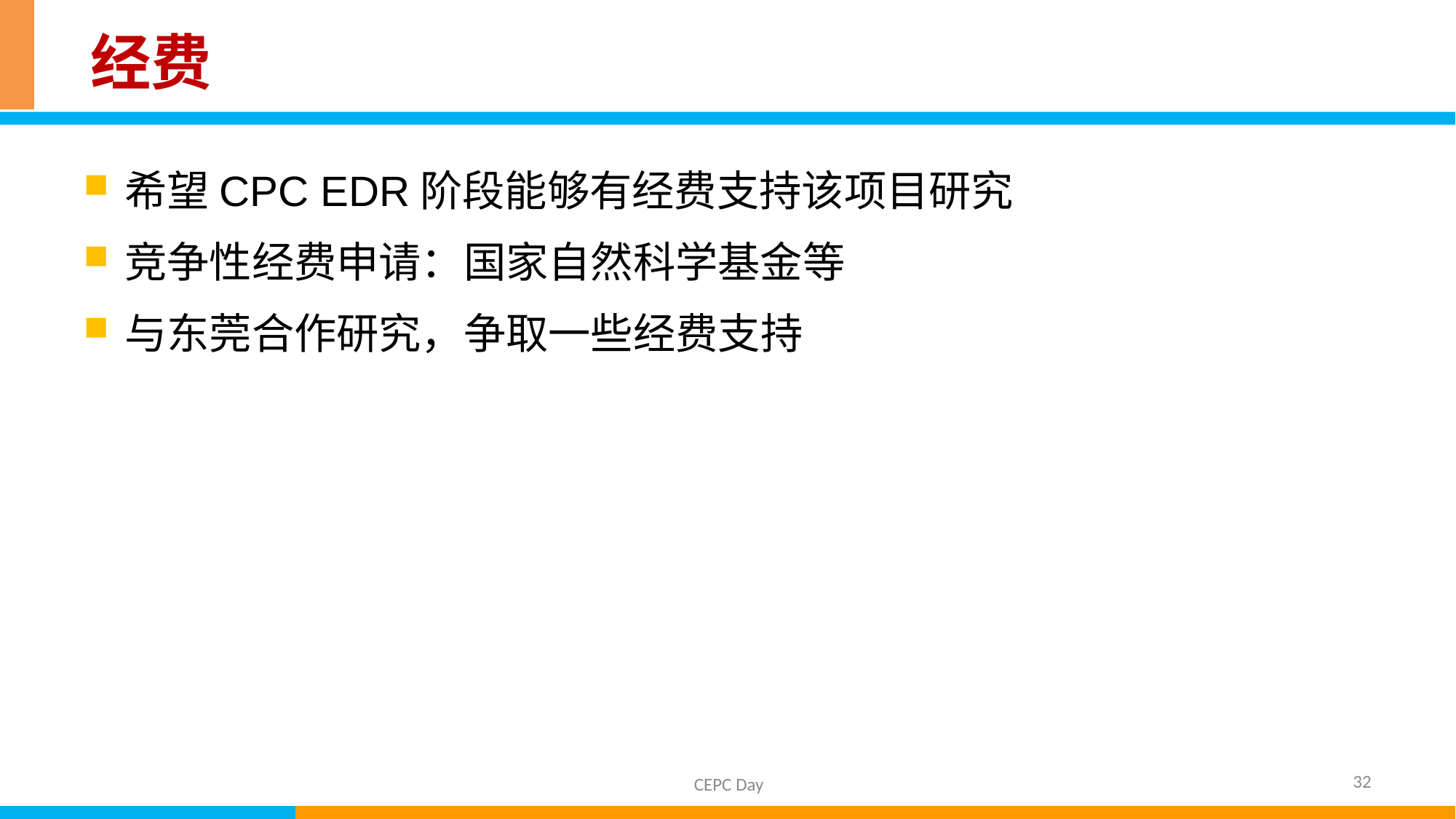

# 经费
希望CPC EDR阶段能够有经费支持该项目研究
竞争性经费申请：国家自然科学基金等
与东莞合作研究，争取一些经费支持

32
CEPC Day